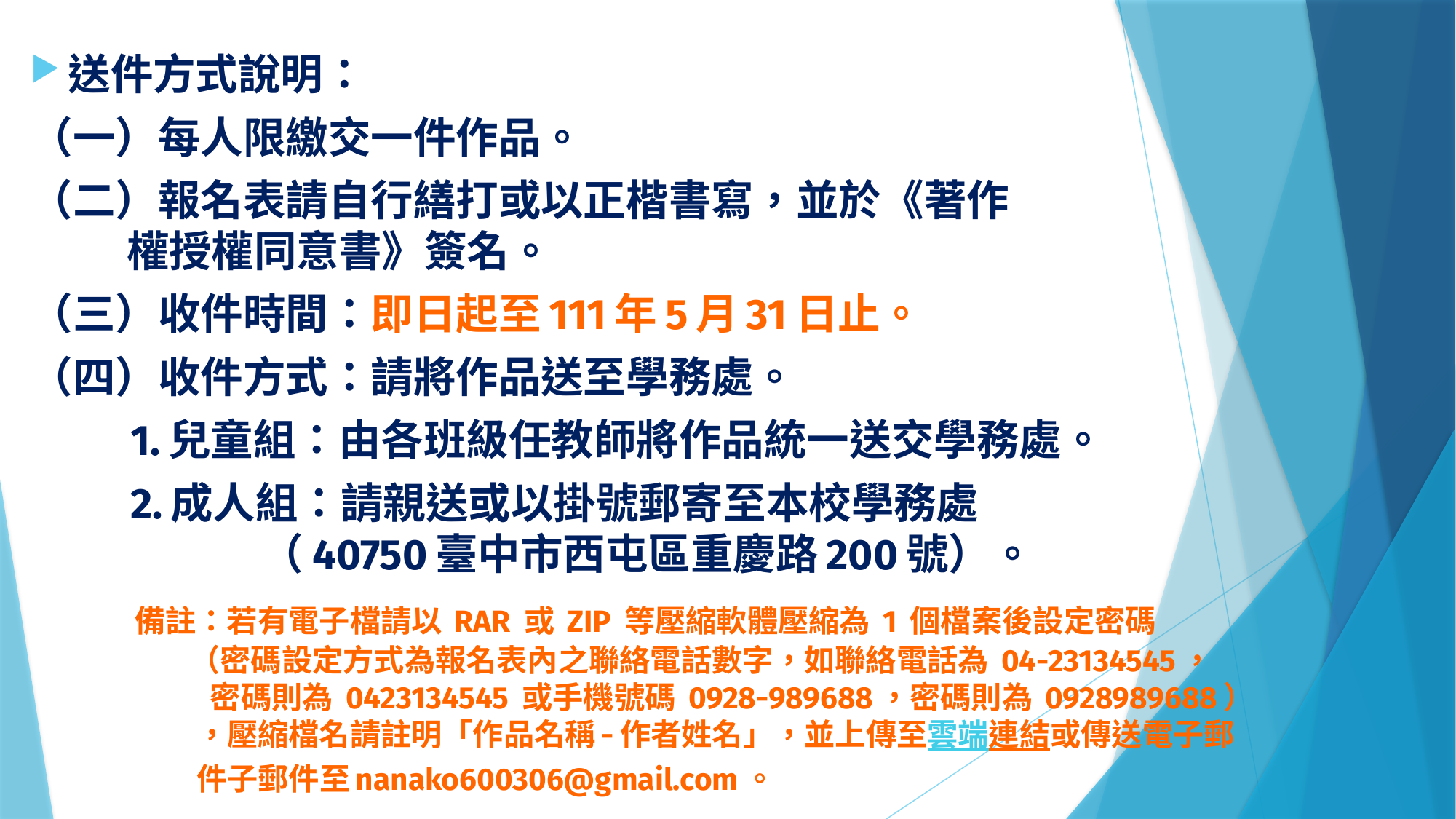

送件方式說明：
（一）每人限繳交一件作品。
（二）報名表請自行繕打或以正楷書寫，並於《著作
          權授權同意書》簽名。
（三）收件時間：即日起至111年5月31日止。
（四）收件方式：請將作品送至學務處。
          1.兒童組：由各班級任教師將作品統一送交學務處。
          2.成人組：請親送或以掛號郵寄至本校學務處
                        （40750臺中市西屯區重慶路200號）。
          備註：若有電子檔請以 RAR 或 ZIP 等壓縮軟體壓縮為 1 個檔案後設定密碼
                       （密碼設定方式為報名表內之聯絡電話數字，如聯絡電話為 04-23134545，
                          密碼則為 0423134545 或手機號碼 0928-989688，密碼則為 0928989688）
                        ，壓縮檔名請註明「作品名稱-作者姓名」，並上傳至雲端連結或傳送電子郵
                        件子郵件至nanako600306@gmail.com。